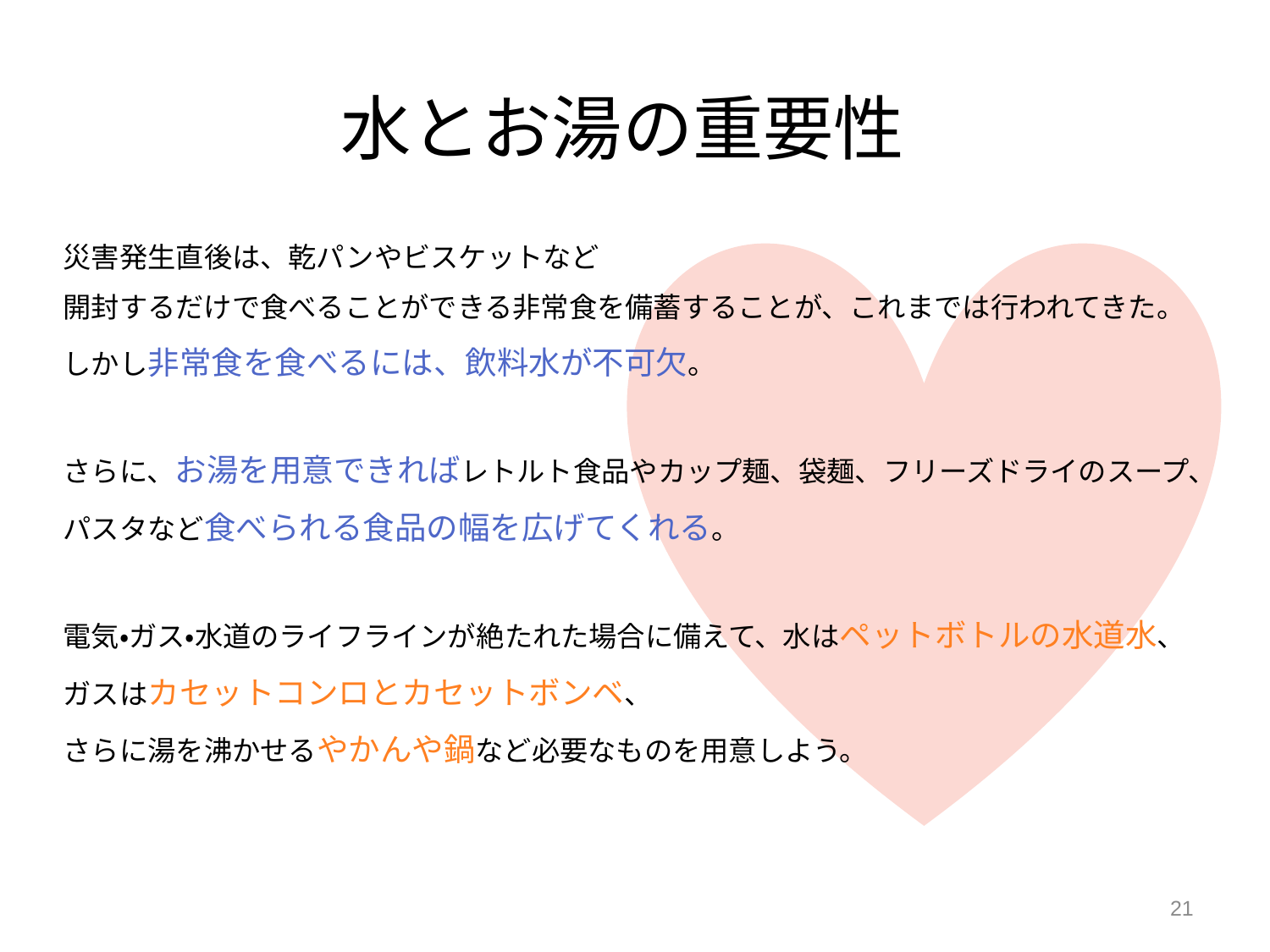

# 水とお湯の重要性
災害発生直後は、乾パンやビスケットなど
開封するだけで食べることができる非常食を備蓄することが、これまでは行われてきた。
しかし非常食を食べるには、飲料水が不可欠。

さらに、お湯を用意できればレトルト食品やカップ麺、袋麺、フリーズドライのスープ、
パスタなど食べられる食品の幅を広げてくれる。

電気・ガス・水道のライフラインが絶たれた場合に備えて、水はペットボトルの水道水、
ガスはカセットコンロとカセットボンベ、
さらに湯を沸かせるやかんや鍋など必要なものを用意しよう。

21